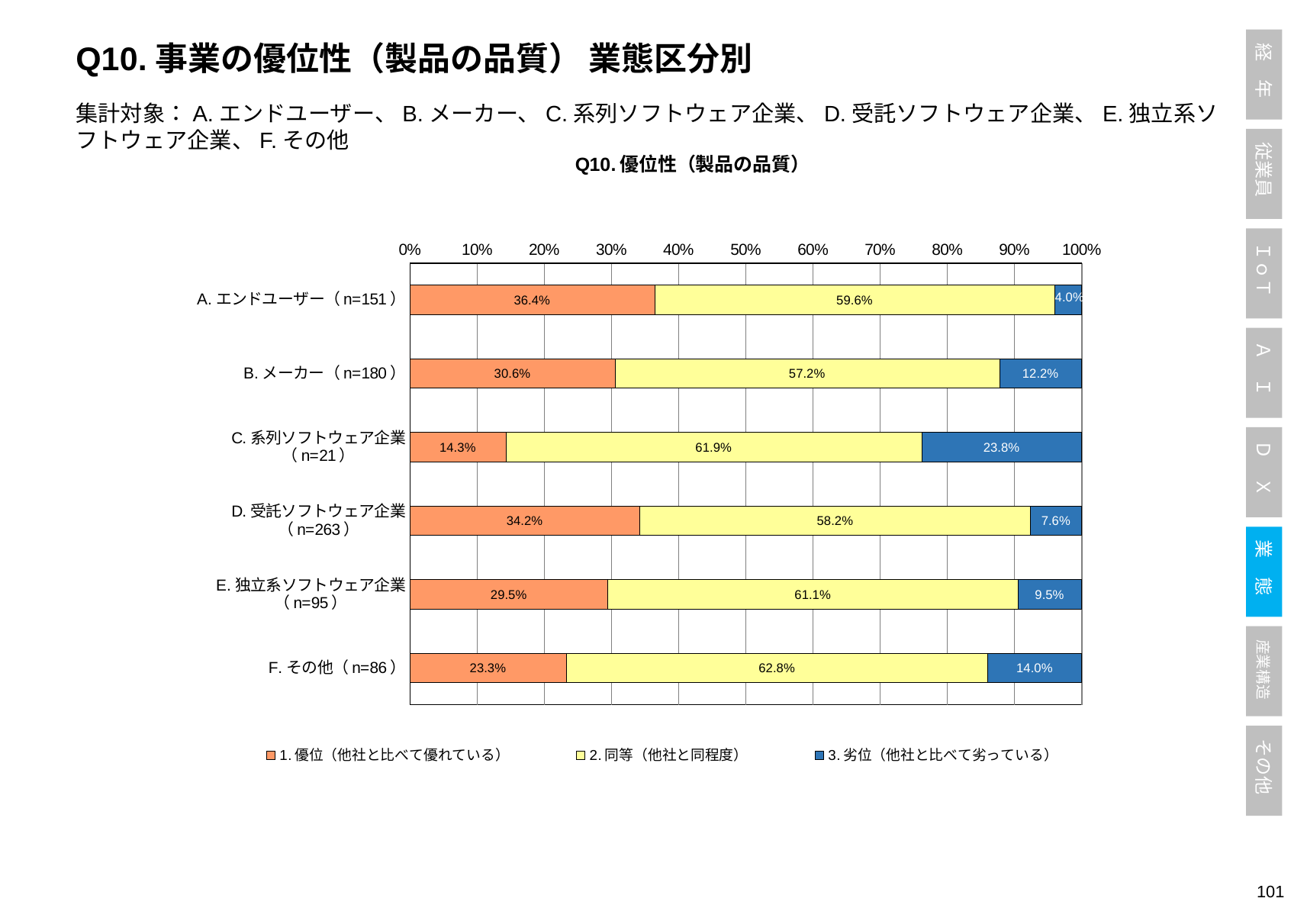

Q10.事業の優位性（製品の品質） 業態区分別
集計対象：A.エンドユーザー、B.メーカー、C.系列ソフトウェア企業、D.受託ソフトウェア企業、E.独立系ソフトウェア企業、F.その他

### Chart: Q10.優位性（製品の品質）

| Category | 1.優位（他社と比べて優れている） | 2.同等（他社と同程度） | 3.劣位（他社と比べて劣っている） |
|---|---|---|---|
| A.エンドユーザー（n=151） | 0.36423841059602646 | 0.5960264900662252 | 0.039735099337748346 |
| B.メーカー（n=180） | 0.3055555555555556 | 0.5722222222222222 | 0.12222222222222222 |
| C.系列ソフトウェア企業（n=21） | 0.14285714285714285 | 0.6190476190476191 | 0.23809523809523808 |
| D.受託ソフトウェア企業（n=263） | 0.34220532319391633 | 0.5817490494296578 | 0.07604562737642585 |
| E.独立系ソフトウェア企業（n=95） | 0.29473684210526313 | 0.6105263157894737 | 0.09473684210526316 |
| F.その他（n=86） | 0.23255813953488372 | 0.627906976744186 | 0.13953488372093023 |
101